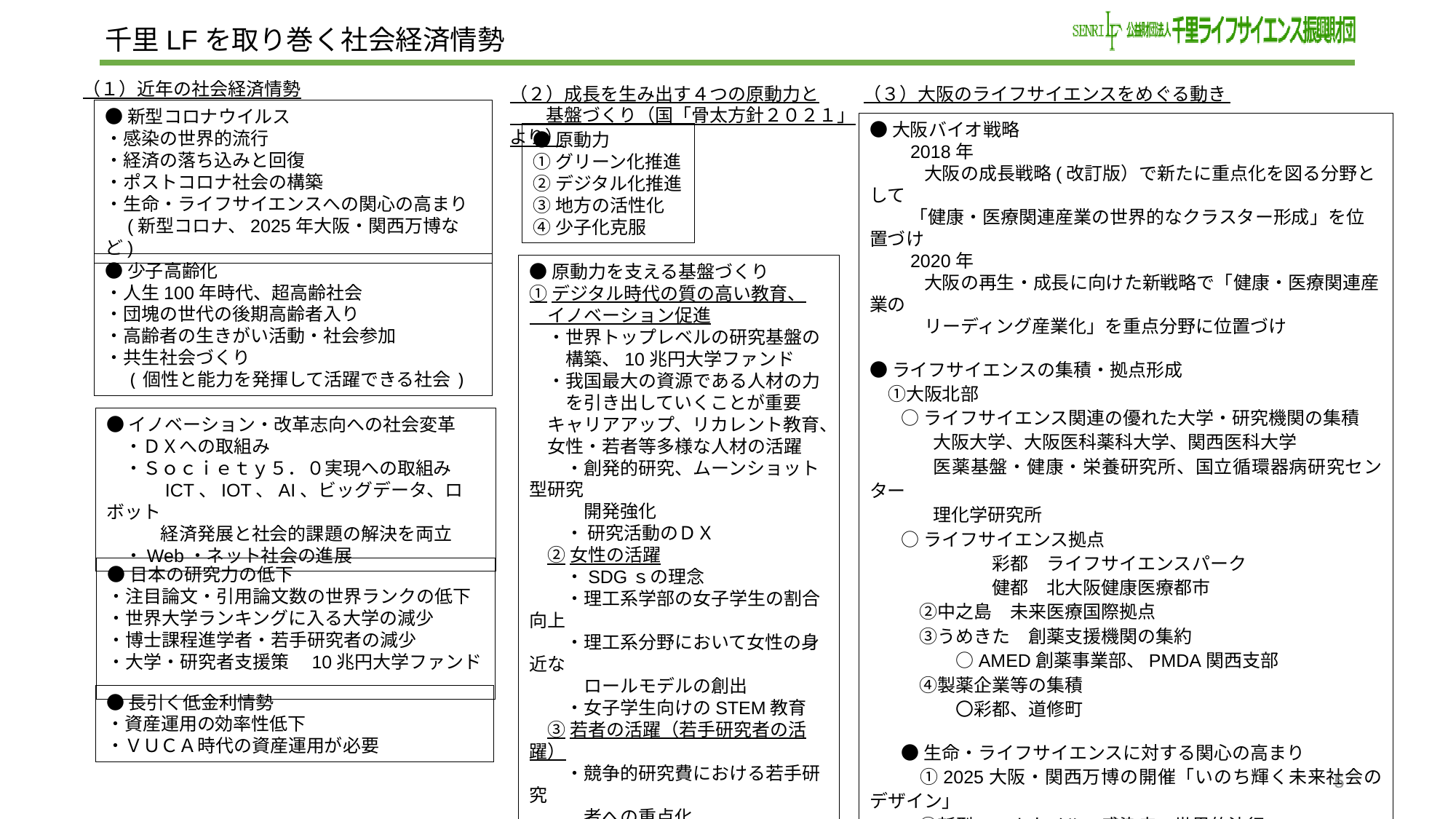

千里LFを取り巻く社会経済情勢
（１）近年の社会経済情勢

（２）成長を生み出す４つの原動力と
　　基盤づくり（国「骨太方針２０２１」より）
（３）大阪のライフサイエンスをめぐる動き
●新型コロナウイルス
・感染の世界的流行
・経済の落ち込みと回復
・ポストコロナ社会の構築
・生命・ライフサイエンスへの関心の高まり
　(新型コロナ、2025年大阪・関西万博など)
●大阪バイオ戦略
　　2018年
　　　大阪の成⻑戦略(改訂版）で新たに重点化を図る分野として
　　 「健康・医療関連産業の世界的なクラスター形成」を位置づけ
　　2020年
　　　大阪の再生・成長に向けた新戦略で「健康・医療関連産業の
　　　リーディング産業化」を重点分野に位置づけ

●ライフサイエンスの集積・拠点形成
　①大阪北部
○ライフサイエンス関連の優れた大学・研究機関の集積
大阪大学、大阪医科薬科大学、関西医科大学
医薬基盤・健康・栄養研究所、国立循環器病研究センター
理化学研究所
○ライフサイエンス拠点
　　　　　彩都　ライフサイエンスパーク
　　　　　健都　北大阪健康医療都市
　②中之島　未来医療国際拠点
　③うめきた　創薬支援機関の集約
　　　○AMED創薬事業部、PMDA関西支部
　④製薬企業等の集積
　　　〇彩都、道修町

●生命・ライフサイエンスに対する関心の高まり
　①2025大阪・関西万博の開催「いのち輝く未来社会のデザイン」
　②新型コロナウイルス感染症の世界的流行
●原動力
①グリーン化推進
②デジタル化推進
③地方の活性化
④少子化克服
●少子高齢化
・人生100年時代、超高齢社会
・団塊の世代の後期高齢者入り
・高齢者の生きがい活動・社会参加
・共生社会づくり
　(個性と能力を発揮して活躍できる社会)
●原動力を支える基盤づくり
①デジタル時代の質の高い教育、
　イノベーション促進
　・世界トップレベルの研究基盤の
　　構築、10兆円大学ファンド
　・我国最大の資源である人材の力
　　を引き出していくことが重要
キャリアアップ、リカレント教育、
女性・若者等多様な人材の活躍
　・創発的研究、ムーンショット型研究
　　開発強化
　・ 研究活動のＤＸ
②女性の活躍
　・SDGｓの理念
　・理工系学部の女子学生の割合向上
　・理工系分野において女性の身近な
　　ロールモデルの創出
　・女子学生向けのSTEM教育
③若者の活躍（若手研究者の活躍）
　・競争的研究費における若手研究
　　者への重点化
　・研究者の起業支援
　・博士号取得の促進
●イノベーション・改革志向への社会変革
　・ＤＸへの取組み
　・Ｓｏｃｉｅｔｙ５．０実現への取組み
　　ICT、IOT、AI、ビッグデータ、ロボット
　　経済発展と社会的課題の解決を両立
・Web・ネット社会の進展
●日本の研究力の低下
・注目論文・引用論文数の世界ランクの低下
・世界大学ランキングに入る大学の減少
・博士課程進学者・若手研究者の減少
・大学・研究者支援策　10兆円大学ファンド
●長引く低金利情勢
・資産運用の効率性低下
・ＶＵＣＡ時代の資産運用が必要
5